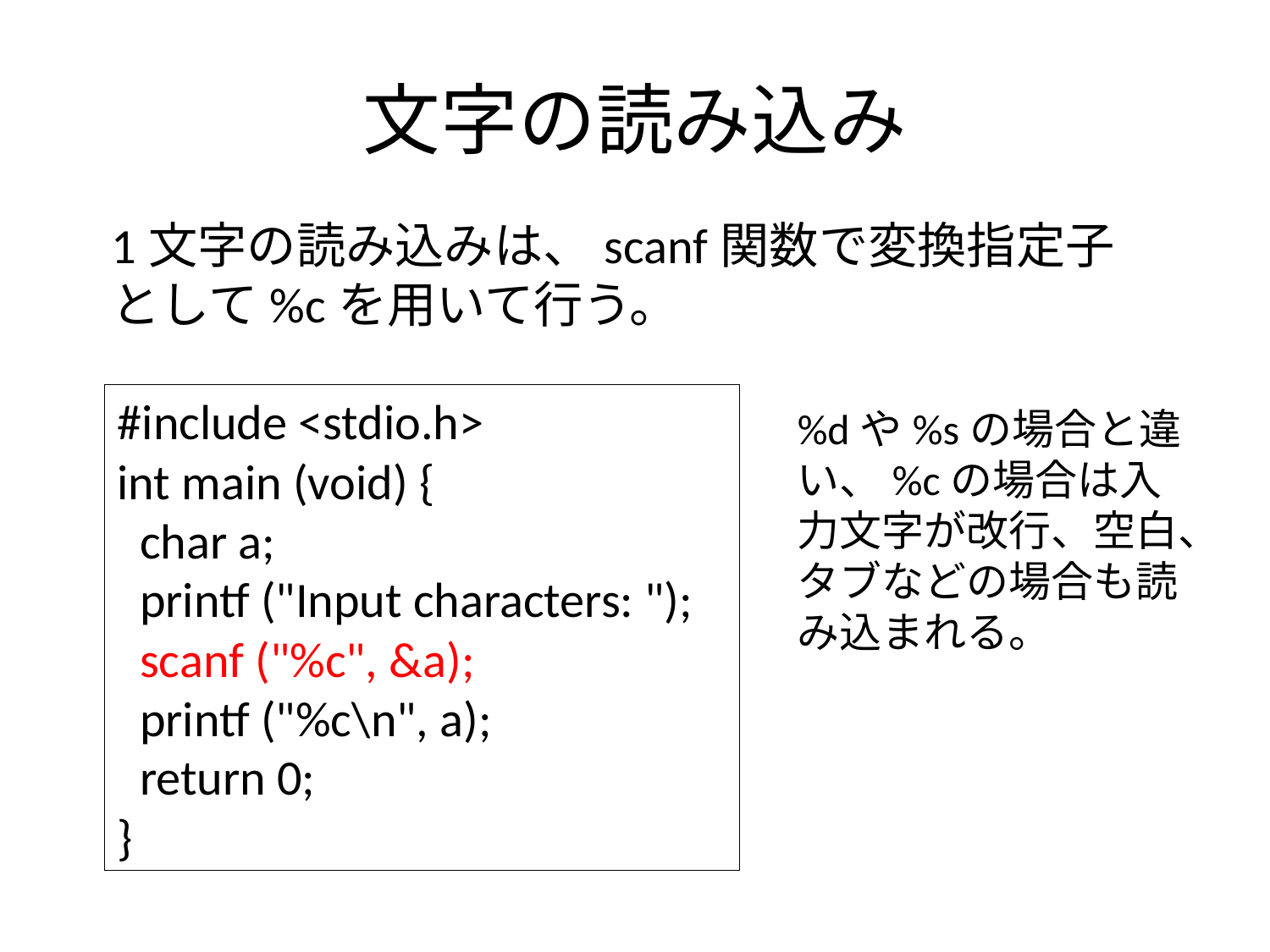

# 文字の読み込み
1文字の読み込みは、scanf関数で変換指定子として%cを用いて行う。
#include <stdio.h>
int main (void) {
  char a;
  printf ("Input characters: ");
  scanf ("%c", &a);
  printf ("%c\n", a);
  return 0;
}
%dや%sの場合と違い、%cの場合は入力文字が改行、空白、タブなどの場合も読み込まれる。